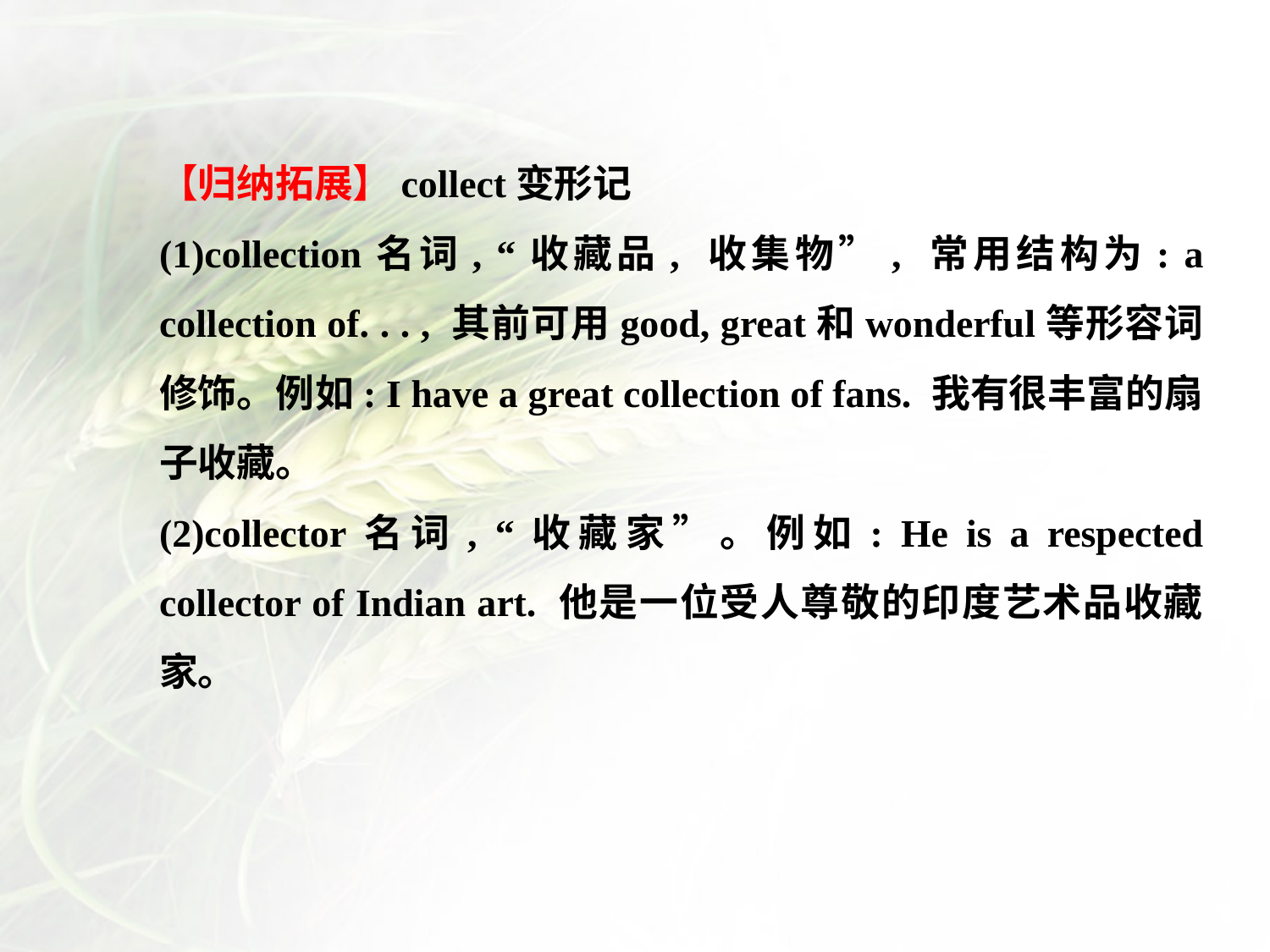

【归纳拓展】collect变形记
(1)collection名词, “收藏品, 收集物”, 常用结构为: a collection of. . . , 其前可用good, great和wonderful等形容词修饰。例如: I have a great collection of fans. 我有很丰富的扇子收藏。
(2)collector名词, “收藏家”。例如: He is a respected collector of Indian art. 他是一位受人尊敬的印度艺术品收藏家。